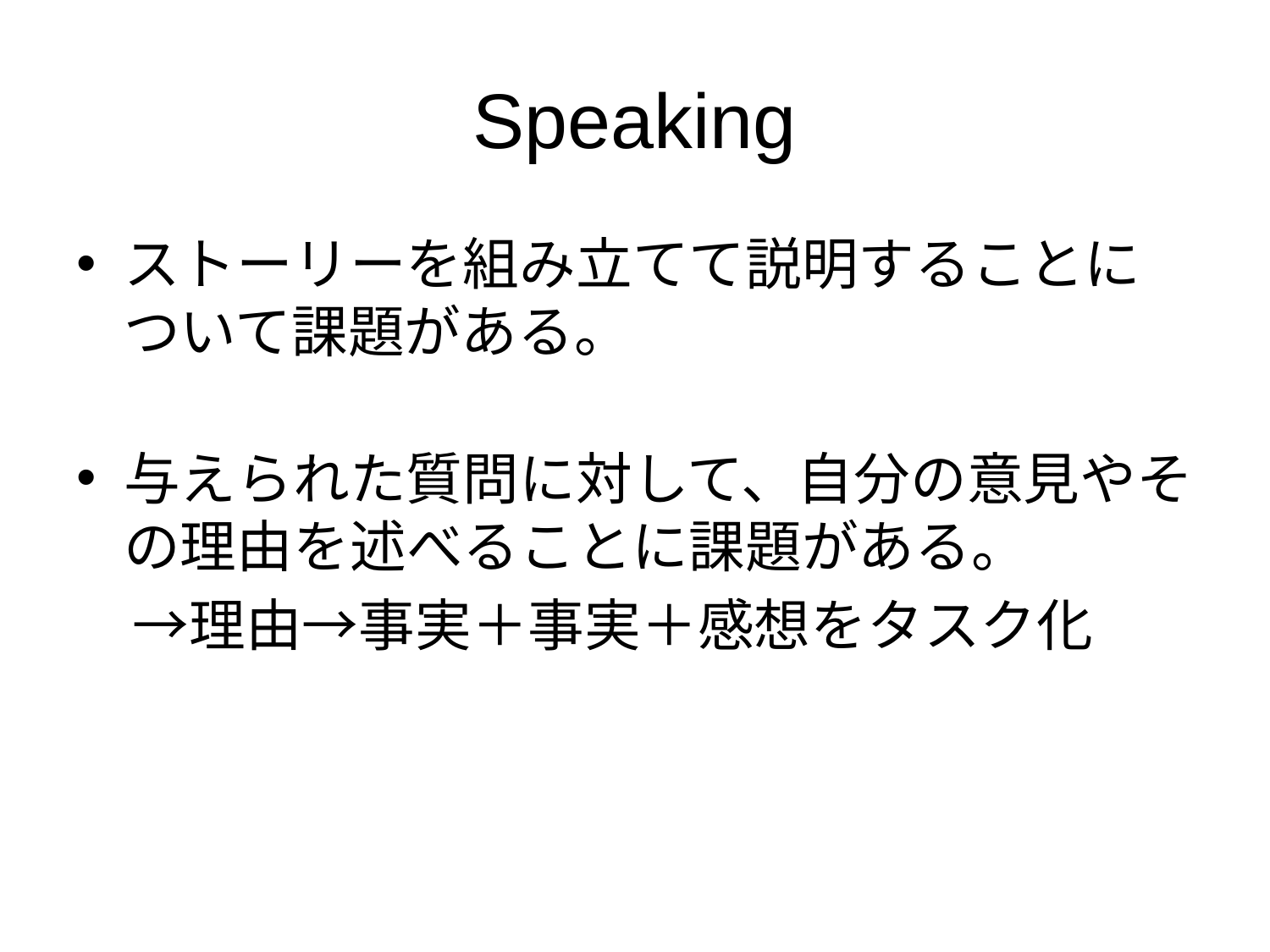

# Speaking
ストーリーを組み立てて説明することについて課題がある。
与えられた質問に対して、自分の意見やその理由を述べることに課題がある。
　→理由→事実＋事実＋感想をタスク化